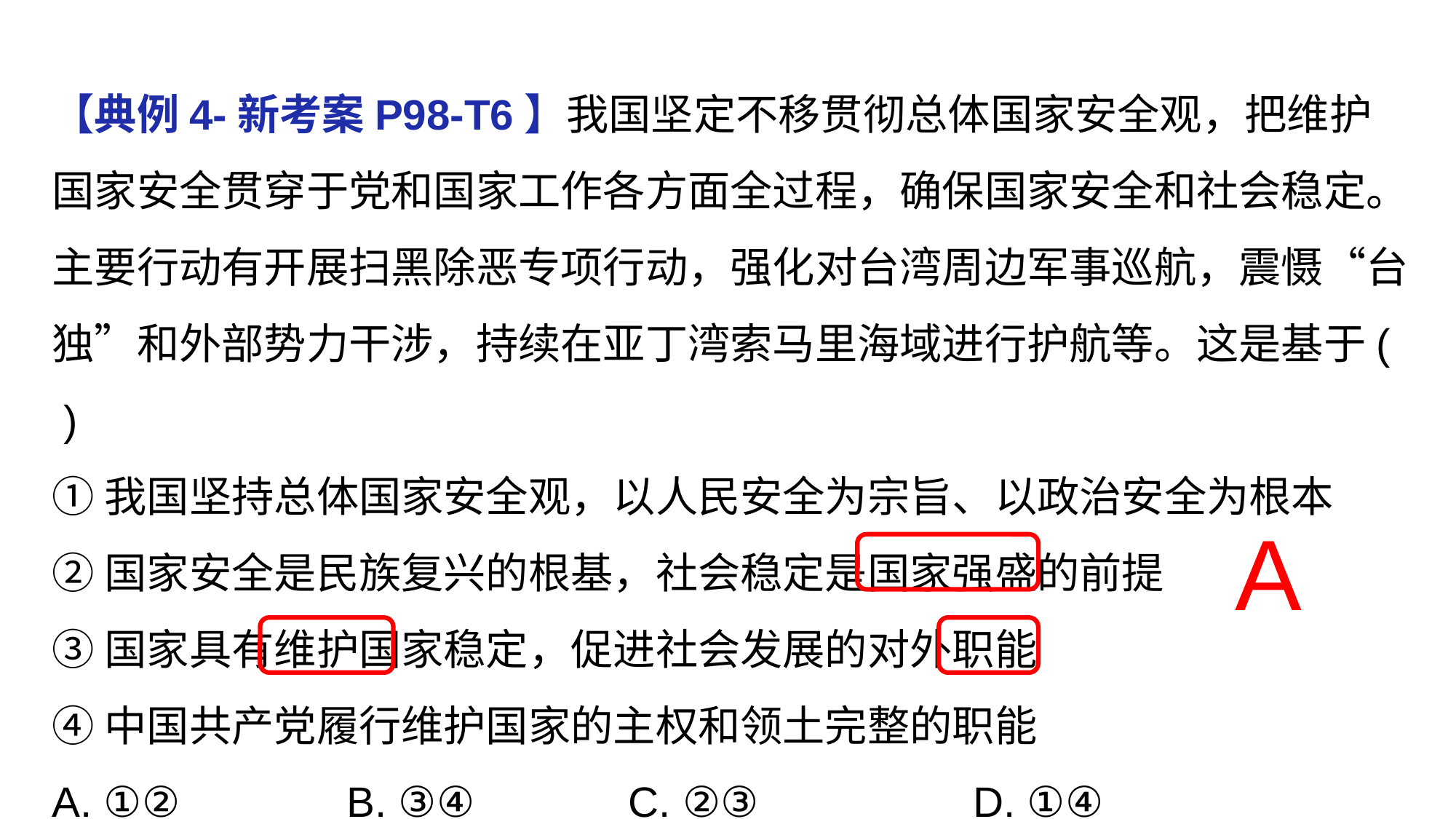

【典例4-新考案P98-T6】我国坚定不移贯彻总体国家安全观，把维护国家安全贯穿于党和国家工作各方面全过程，确保国家安全和社会稳定。主要行动有开展扫黑除恶专项行动，强化对台湾周边军事巡航，震慑“台独”和外部势力干涉，持续在亚丁湾索马里海域进行护航等。这是基于(   )
①我国坚持总体国家安全观，以人民安全为宗旨、以政治安全为根本
②国家安全是民族复兴的根基，社会稳定是国家强盛的前提
③国家具有维护国家稳定，促进社会发展的对外职能
④中国共产党履行维护国家的主权和领土完整的职能
A. ①②　  	       B. ③④             C. ②③　  	    D. ①④
A